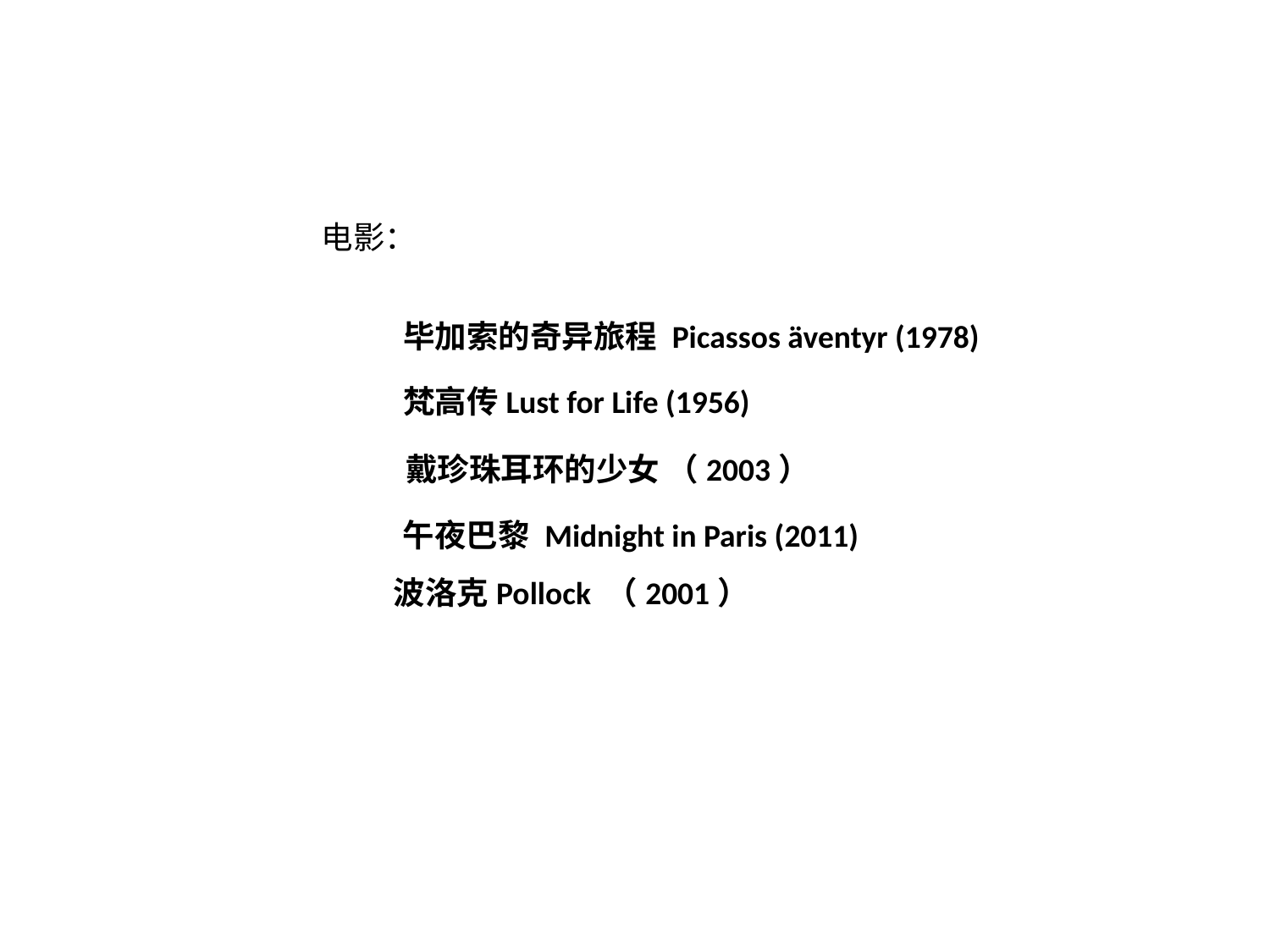

电影：
毕加索的奇异旅程 Picassos äventyr (1978)
梵高传Lust for Life (1956)
戴珍珠耳环的少女 （2003）
午夜巴黎 Midnight in Paris (2011)
波洛克Pollock （2001）